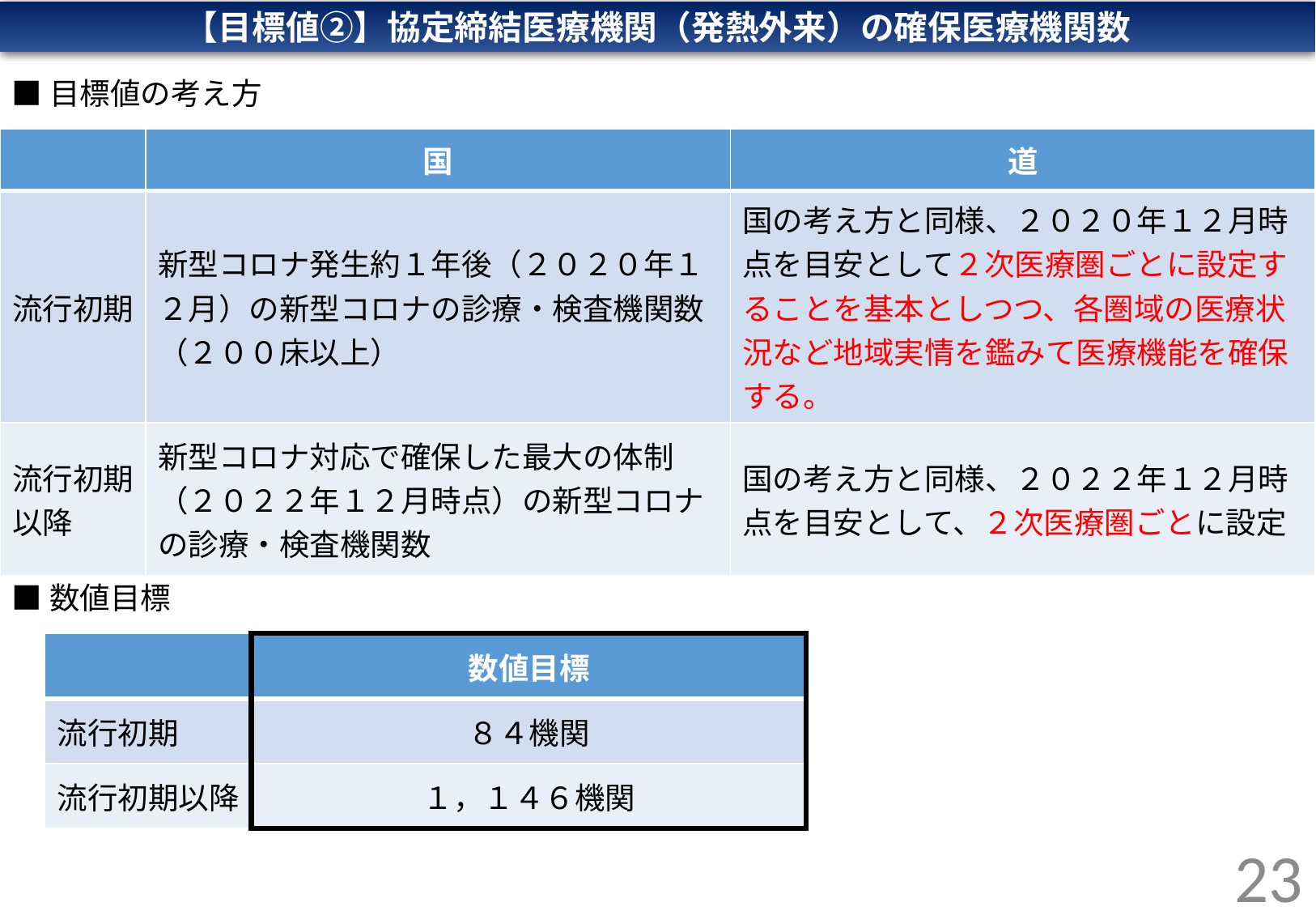

【目標値②】協定締結医療機関（発熱外来）の確保医療機関数
■目標値の考え方
|  | 国 | 道 |
| --- | --- | --- |
| 流行初期 | 新型コロナ発生約１年後（２０２０年１２月）の新型コロナの診療・検査機関数 （２００床以上） | 国の考え方と同様、２０２０年１２月時点を目安として２次医療圏ごとに設定することを基本としつつ、各圏域の医療状況など地域実情を鑑みて医療機能を確保する。 |
| 流行初期以降 | 新型コロナ対応で確保した最大の体制（２０２２年１２月時点）の新型コロナの診療・検査機関数 | 国の考え方と同様、２０２２年１２月時点を目安として、２次医療圏ごとに設定 |
■数値目標

|  | 数値目標 |
| --- | --- |
| 流行初期 | ８４機関 |
| 流行初期以降 | １，１４６機関 |
23